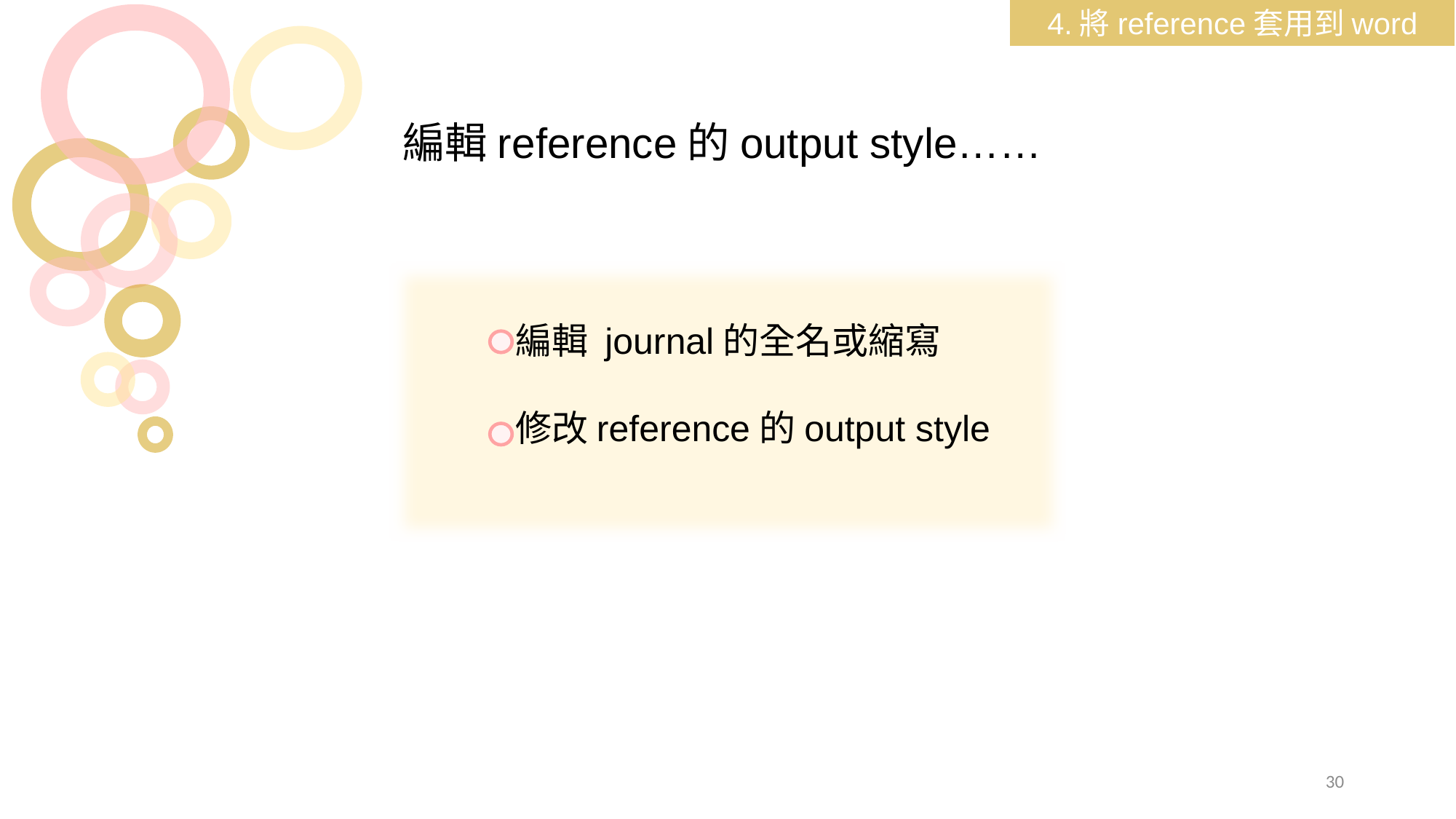

4.將reference套用到word
編輯reference的output style……

             編輯 journal的全名或縮寫

             修改reference的output style

30